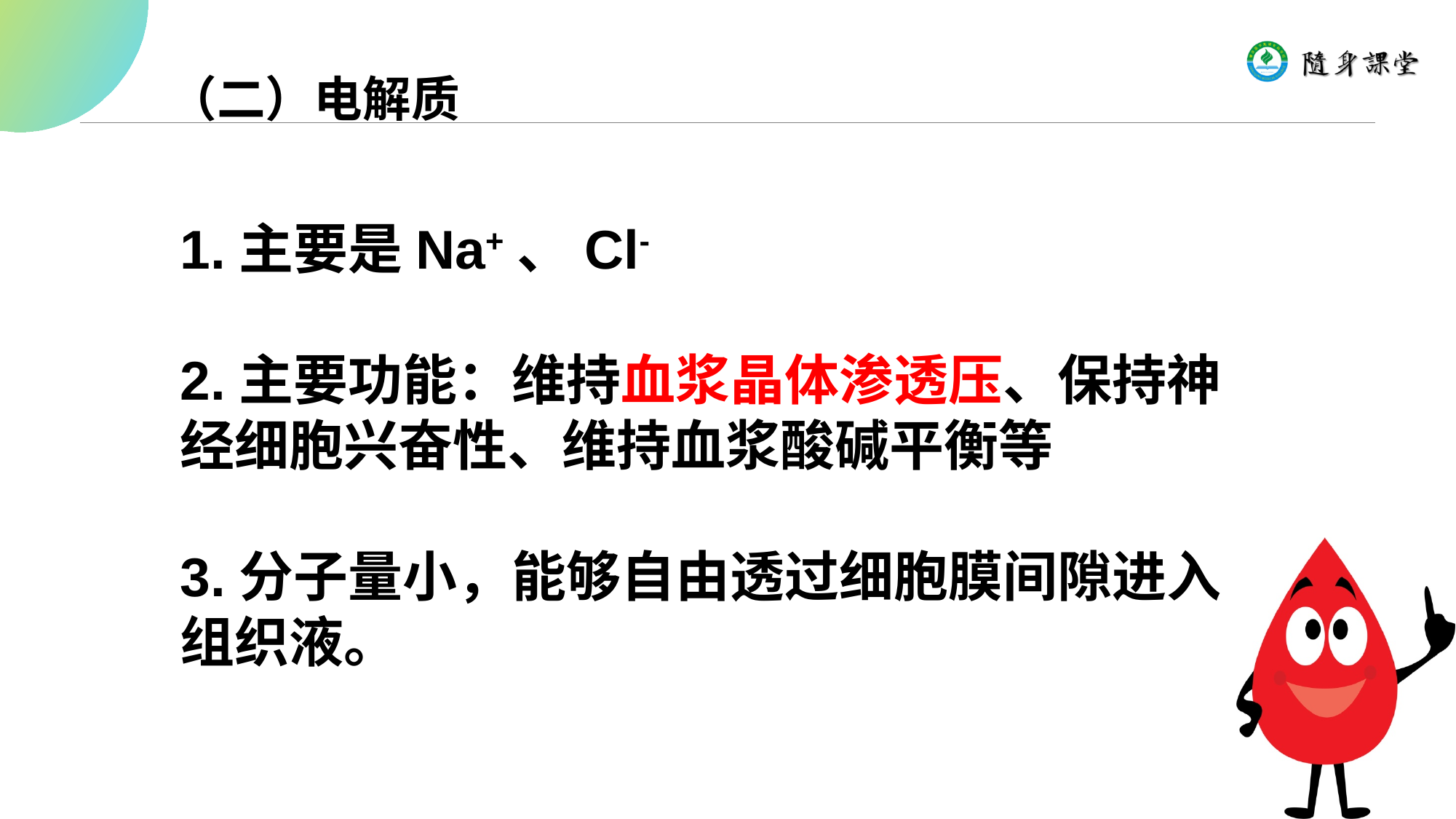

（二）电解质
1.主要是Na+、Cl-

2.主要功能：维持血浆晶体渗透压、保持神经细胞兴奋性、维持血浆酸碱平衡等

3.分子量小，能够自由透过细胞膜间隙进入组织液。